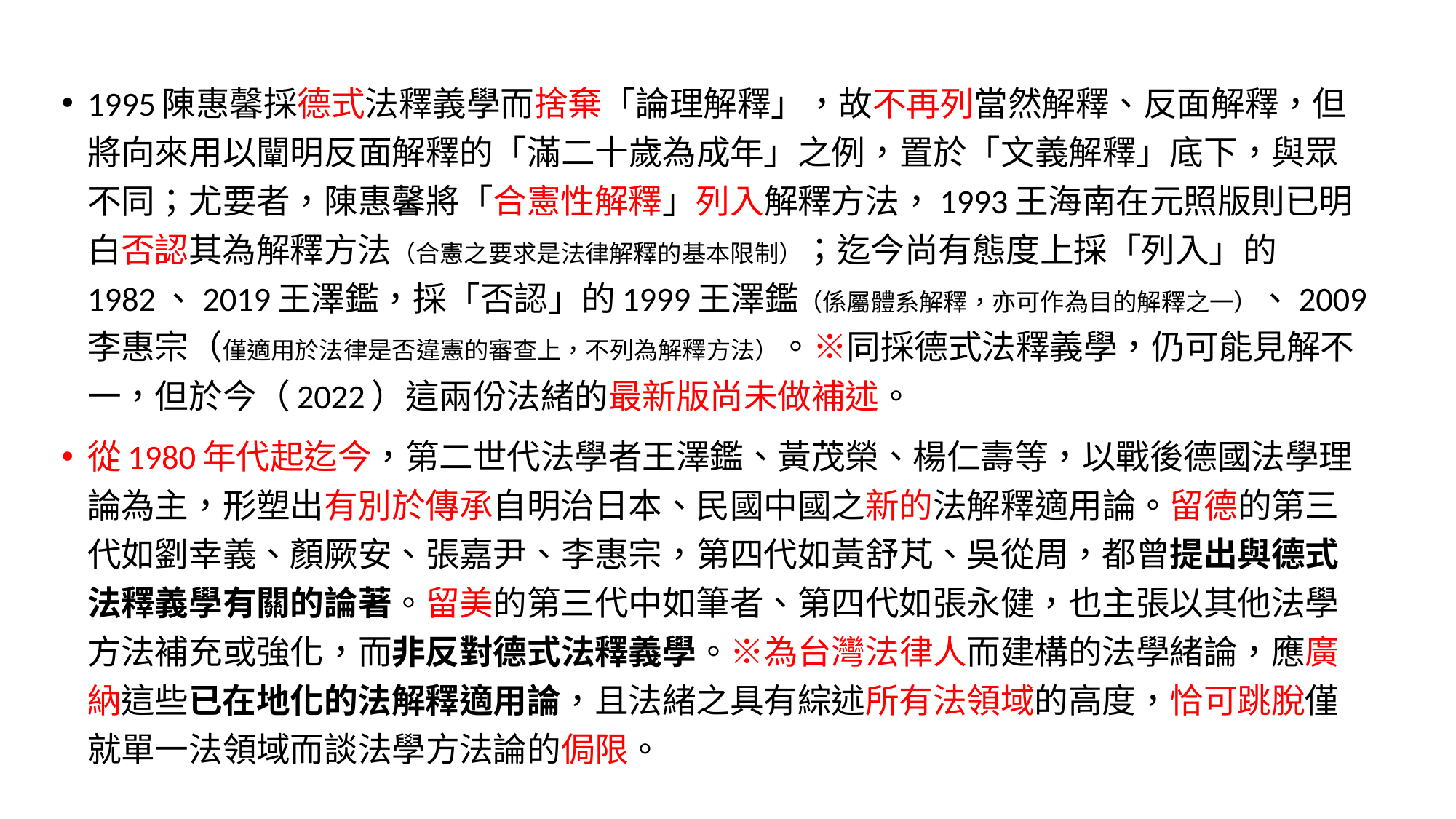

#
1995陳惠馨採德式法釋義學而捨棄「論理解釋」，故不再列當然解釋、反面解釋，但將向來用以闡明反面解釋的「滿二十歲為成年」之例，置於「文義解釋」底下，與眾不同；尤要者，陳惠馨將「合憲性解釋」列入解釋方法，1993王海南在元照版則已明白否認其為解釋方法（合憲之要求是法律解釋的基本限制）；迄今尚有態度上採「列入」的1982、2019王澤鑑，採「否認」的1999王澤鑑（係屬體系解釋，亦可作為目的解釋之一）、2009李惠宗（僅適用於法律是否違憲的審查上，不列為解釋方法）。※同採德式法釋義學，仍可能見解不一，但於今（2022）這兩份法緒的最新版尚未做補述。
從1980年代起迄今，第二世代法學者王澤鑑、黃茂榮、楊仁壽等，以戰後德國法學理論為主，形塑出有別於傳承自明治日本、民國中國之新的法解釋適用論。留德的第三代如劉幸義、顏厥安、張嘉尹、李惠宗，第四代如黃舒芃、吳從周，都曾提出與德式法釋義學有關的論著。留美的第三代中如筆者、第四代如張永健，也主張以其他法學方法補充或強化，而非反對德式法釋義學。※為台灣法律人而建構的法學緒論，應廣納這些已在地化的法解釋適用論，且法緒之具有綜述所有法領域的高度，恰可跳脫僅就單一法領域而談法學方法論的侷限。